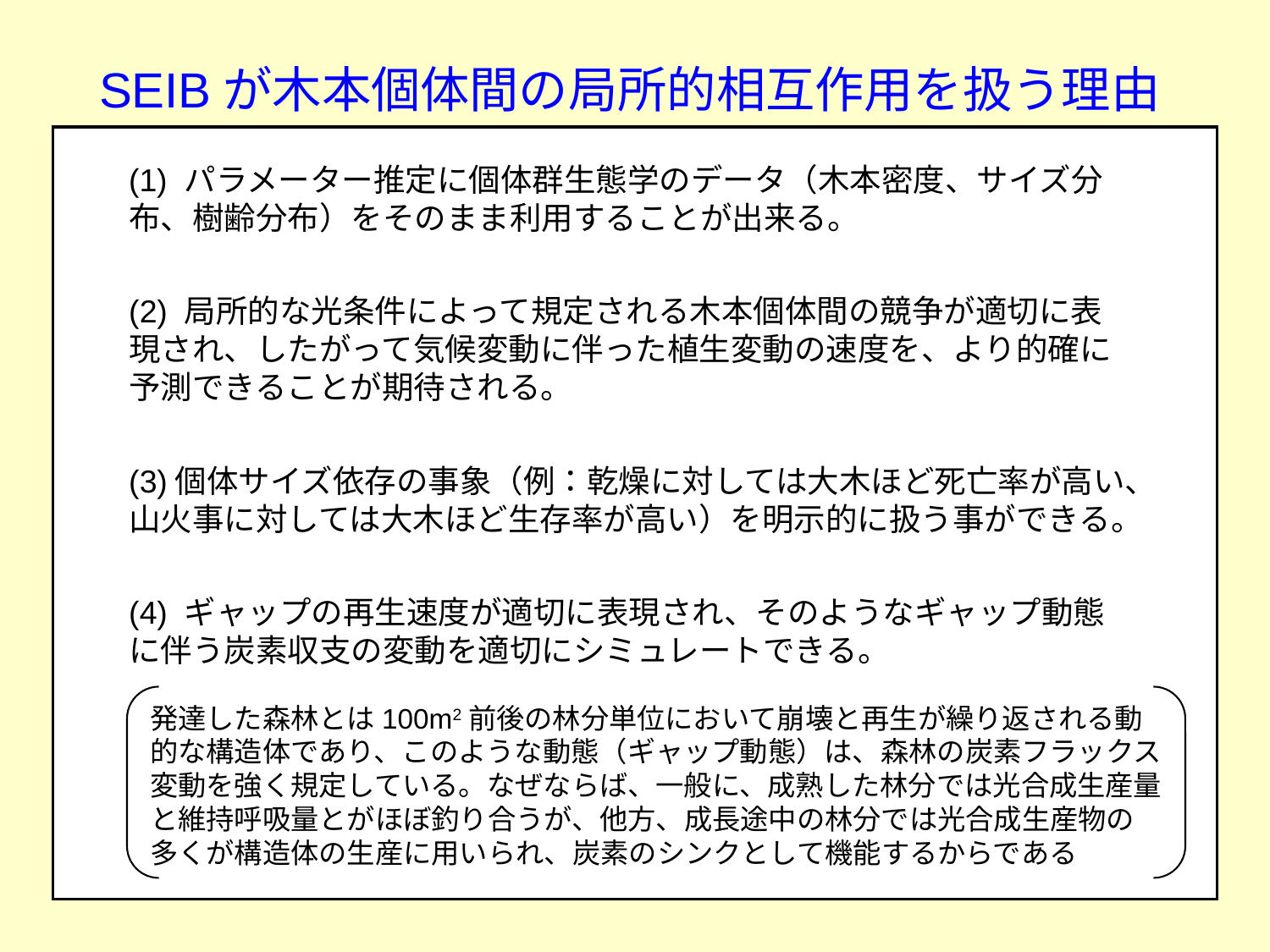

SEIBが木本個体間の局所的相互作用を扱う理由

(1) パラメーター推定に個体群生態学のデータ（木本密度、サイズ分布、樹齢分布）をそのまま利用することが出来る。
(2) 局所的な光条件によって規定される木本個体間の競争が適切に表現され、したがって気候変動に伴った植生変動の速度を、より的確に予測できることが期待される。
(3)個体サイズ依存の事象（例：乾燥に対しては大木ほど死亡率が高い、山火事に対しては大木ほど生存率が高い）を明示的に扱う事ができる。
(4) ギャップの再生速度が適切に表現され、そのようなギャップ動態に伴う炭素収支の変動を適切にシミュレートできる。

発達した森林とは100m2前後の林分単位において崩壊と再生が繰り返される動的な構造体であり、このような動態（ギャップ動態）は、森林の炭素フラックス変動を強く規定している。なぜならば、一般に、成熟した林分では光合成生産量と維持呼吸量とがほぼ釣り合うが、他方、成長途中の林分では光合成生産物の多くが構造体の生産に用いられ、炭素のシンクとして機能するからである